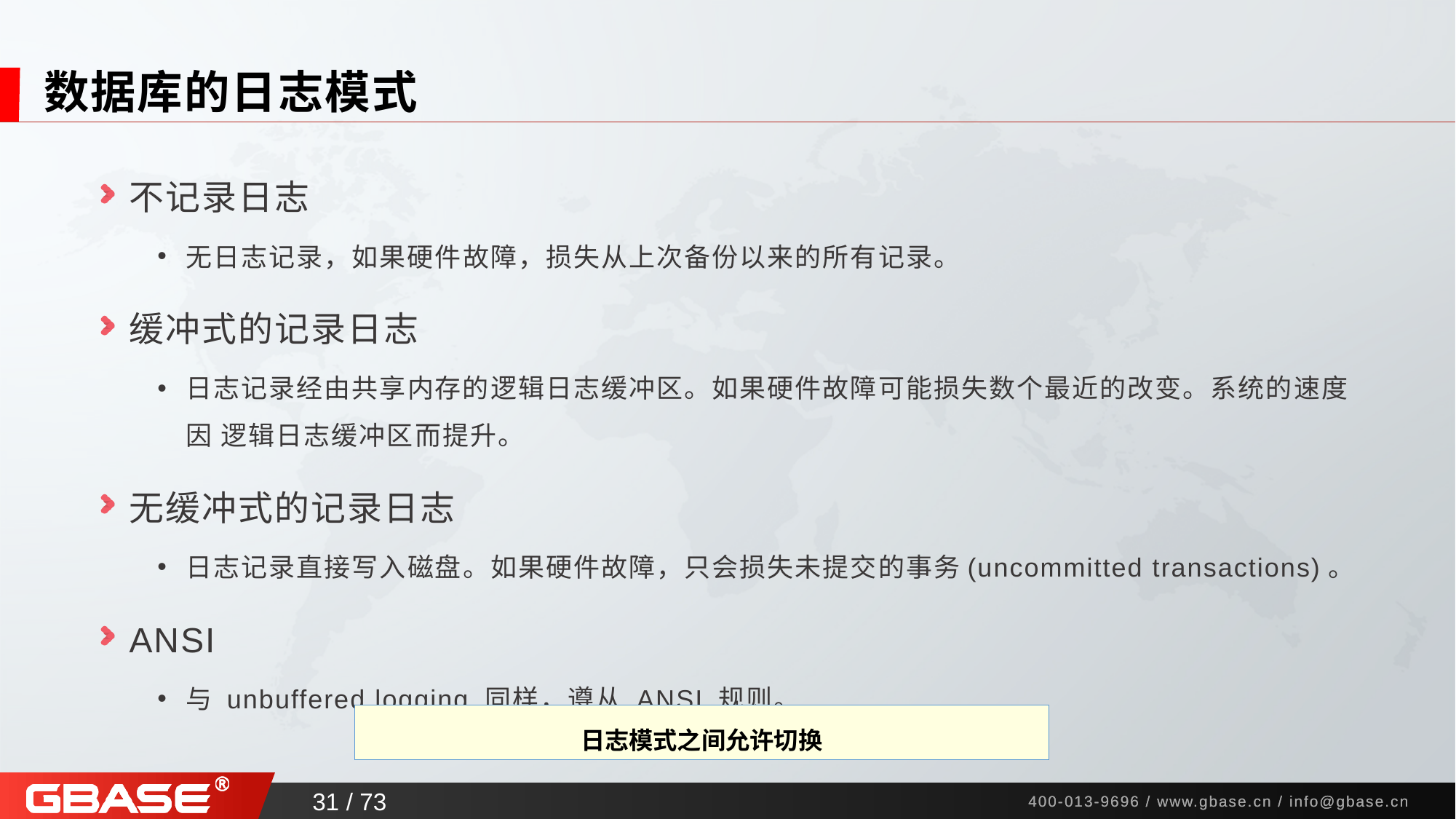

# 数据库的日志模式
不记录日志
无日志记录，如果硬件故障，损失从上次备份以来的所有记录。
缓冲式的记录日志
日志记录经由共享内存的逻辑日志缓冲区。如果硬件故障可能损失数个最近的改变。系统的速度因 逻辑日志缓冲区而提升。
无缓冲式的记录日志
日志记录直接写入磁盘。如果硬件故障，只会损失未提交的事务(uncommitted transactions)。
ANSI
与 unbuffered logging 同样，遵从 ANSI 规则。
日志模式之间允许切换